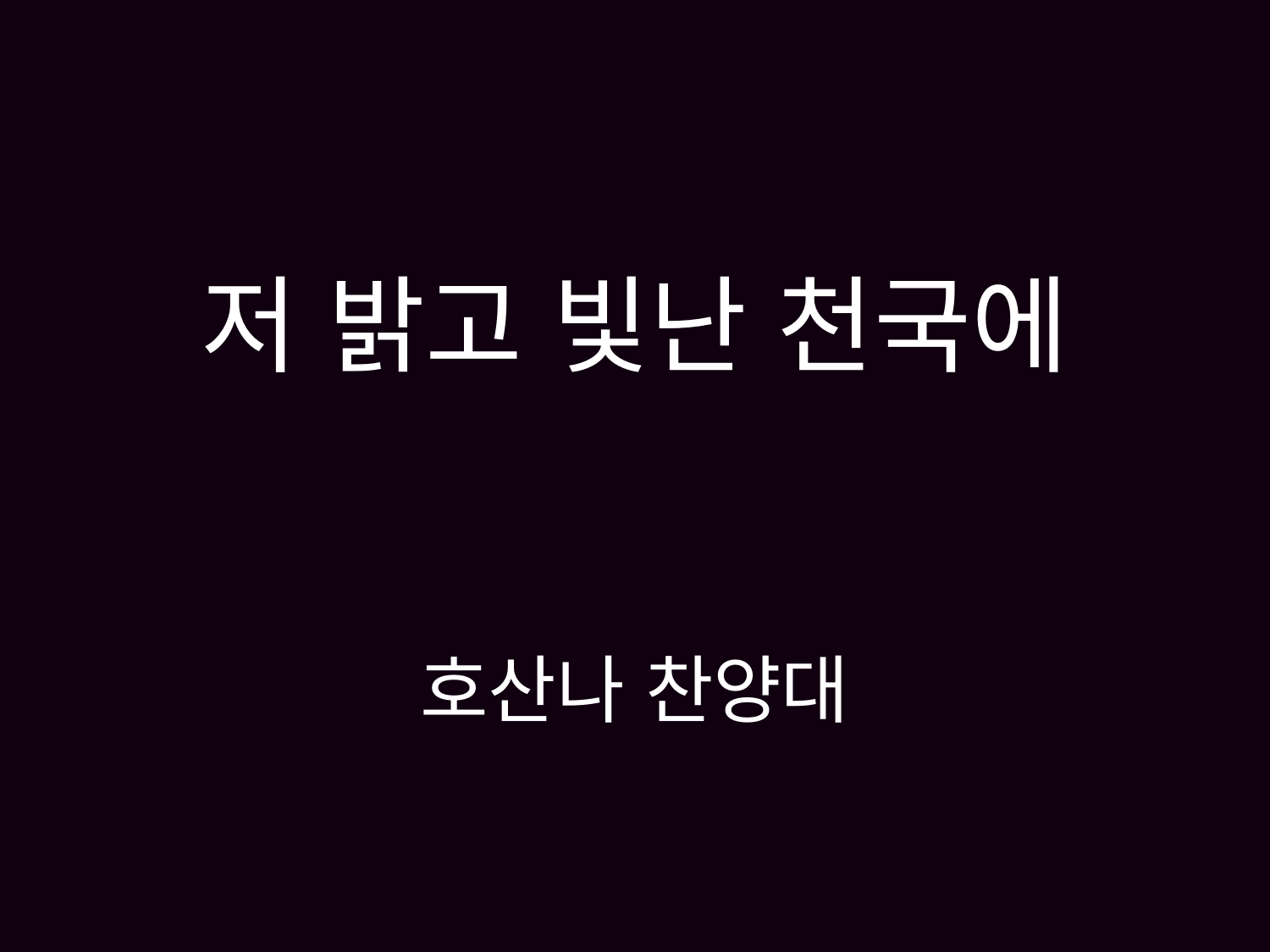

# 저 밝고 빛난 천국에 호산나 찬양대